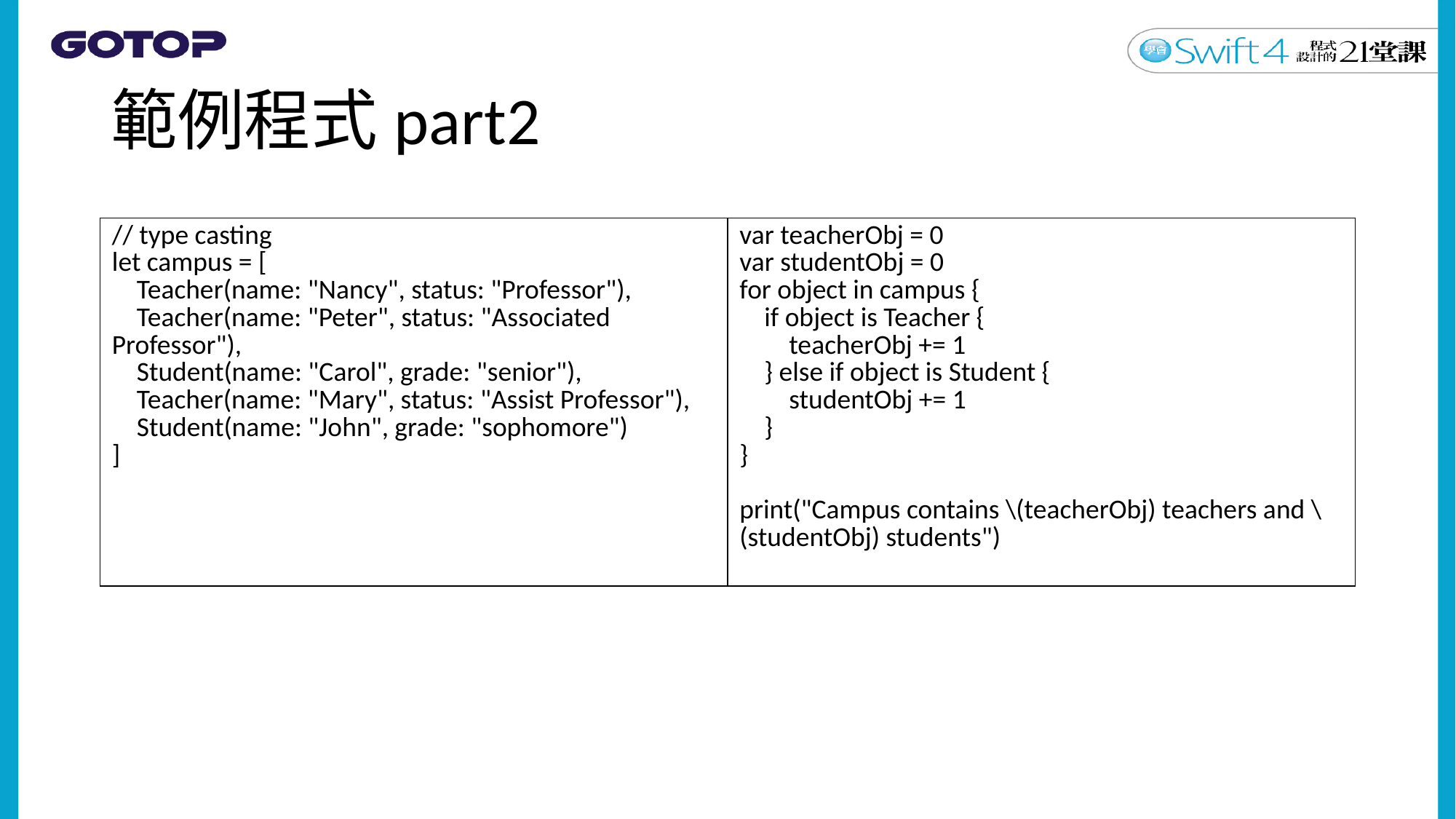

# 範例程式part2
| // type casting let campus = [ Teacher(name: "Nancy", status: "Professor"), Teacher(name: "Peter", status: "Associated Professor"), Student(name: "Carol", grade: "senior"), Teacher(name: "Mary", status: "Assist Professor"), Student(name: "John", grade: "sophomore") ] | var teacherObj = 0 var studentObj = 0 for object in campus { if object is Teacher { teacherObj += 1 } else if object is Student { studentObj += 1 } } print("Campus contains \(teacherObj) teachers and \(studentObj) students") |
| --- | --- |